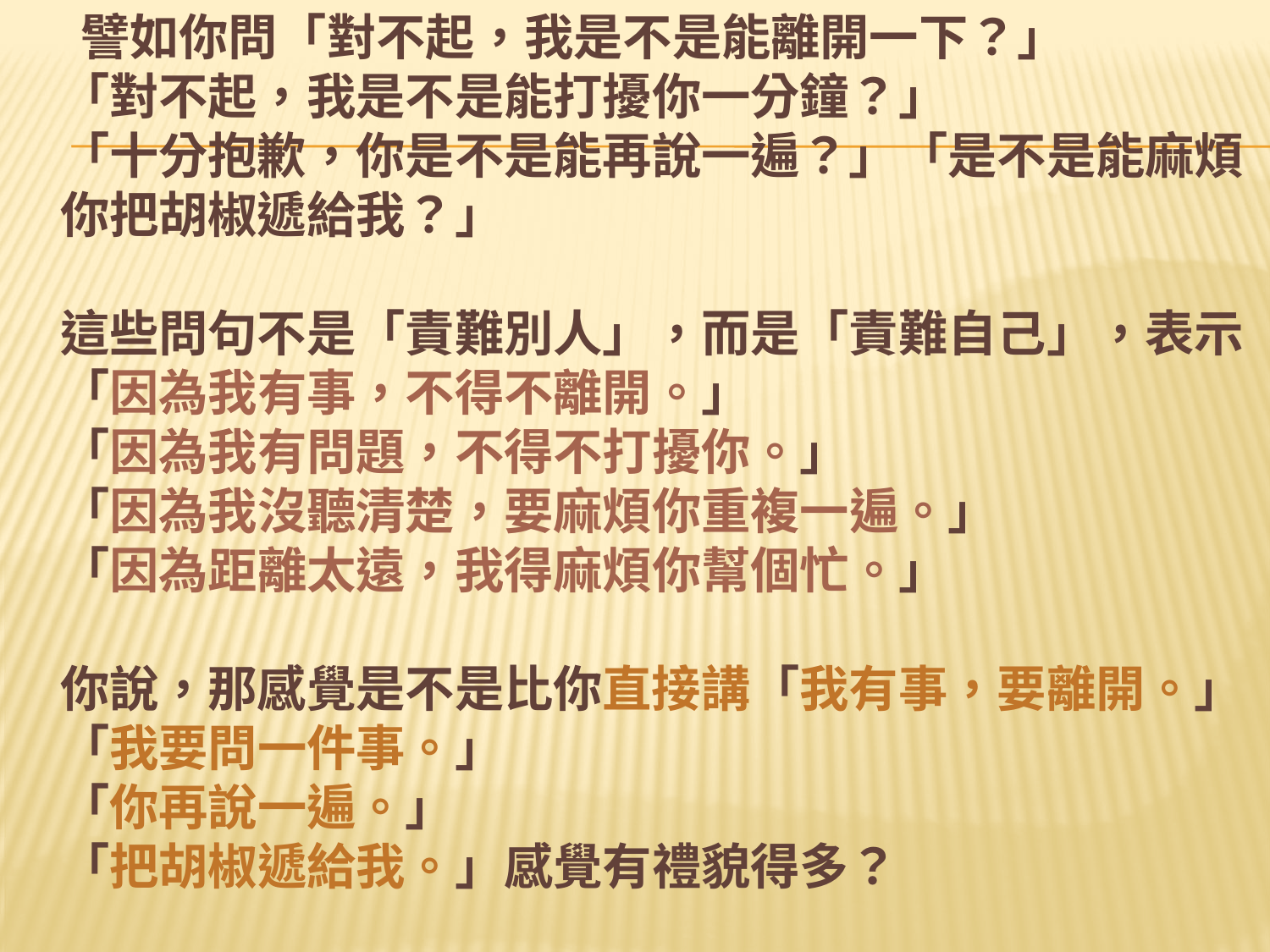

譬如你問「對不起，我是不是能離開一下？」
「對不起，我是不是能打擾你一分鐘？」
「十分抱歉，你是不是能再說一遍？」「是不是能麻煩你把胡椒遞給我？」
這些問句不是「責難別人」，而是「責難自己」，表示「因為我有事，不得不離開。」
「因為我有問題，不得不打擾你。」
「因為我沒聽清楚，要麻煩你重複一遍。」
「因為距離太遠，我得麻煩你幫個忙。」
你說，那感覺是不是比你直接講「我有事，要離開。」
「我要問一件事。」
「你再說一遍。」
「把胡椒遞給我。」感覺有禮貌得多？